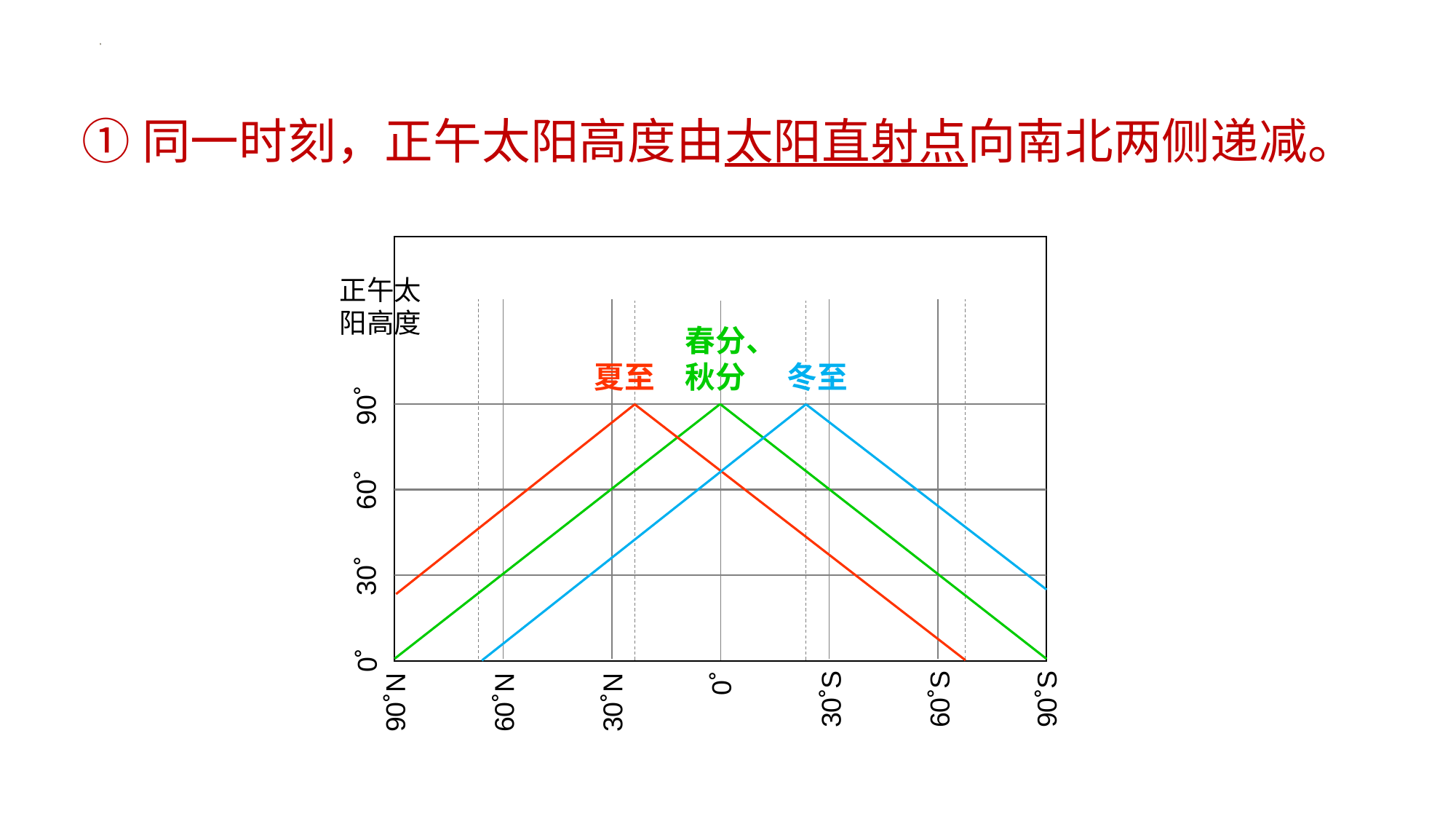

①同一时刻，正午太阳高度由太阳直射点向南北两侧递减。
正午太
阳高度
30˚
60˚
90˚
0˚
90˚N

60˚N
30˚N
夏至
春分、秋分
0˚
冬至
30˚S
60˚S
90˚S